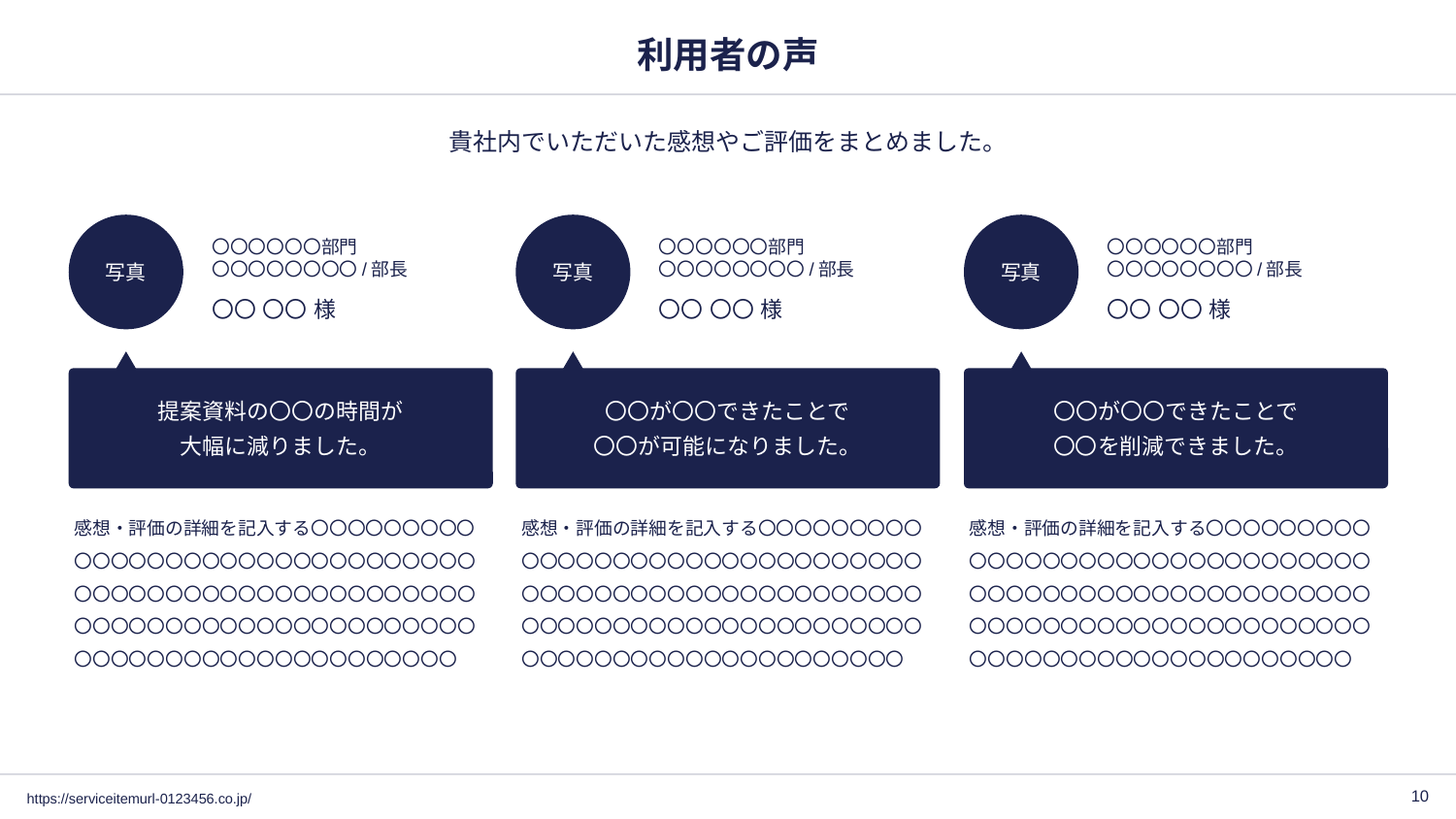

# 利用者の声
貴社内でいただいた感想やご評価をまとめました。
写真
写真
写真
〇〇〇〇〇〇部門
〇〇〇〇〇〇〇〇/部長
〇〇〇〇〇〇部門
〇〇〇〇〇〇〇〇/部長
〇〇〇〇〇〇部門
〇〇〇〇〇〇〇〇/部長
〇〇 〇〇 様
〇〇 〇〇 様
〇〇 〇〇 様

提案資料の〇〇の時間が
大幅に減りました。
〇〇が〇〇できたことで
〇〇が可能になりました。
〇〇が〇〇できたことで
〇〇を削減できました。
感想・評価の詳細を記入する〇〇〇〇〇〇〇〇〇〇〇〇〇〇〇〇〇〇〇〇〇〇〇〇〇〇〇〇〇〇〇〇〇〇〇〇〇〇〇〇〇〇〇〇〇〇〇〇〇〇〇〇〇〇〇〇〇〇〇〇〇〇〇〇〇〇〇〇〇〇〇〇〇〇〇〇〇〇〇〇〇〇〇〇〇〇〇〇〇〇〇〇〇〇〇〇
感想・評価の詳細を記入する〇〇〇〇〇〇〇〇〇〇〇〇〇〇〇〇〇〇〇〇〇〇〇〇〇〇〇〇〇〇〇〇〇〇〇〇〇〇〇〇〇〇〇〇〇〇〇〇〇〇〇〇〇〇〇〇〇〇〇〇〇〇〇〇〇〇〇〇〇〇〇〇〇〇〇〇〇〇〇〇〇〇〇〇〇〇〇〇〇〇〇〇〇〇〇〇
感想・評価の詳細を記入する〇〇〇〇〇〇〇〇〇〇〇〇〇〇〇〇〇〇〇〇〇〇〇〇〇〇〇〇〇〇〇〇〇〇〇〇〇〇〇〇〇〇〇〇〇〇〇〇〇〇〇〇〇〇〇〇〇〇〇〇〇〇〇〇〇〇〇〇〇〇〇〇〇〇〇〇〇〇〇〇〇〇〇〇〇〇〇〇〇〇〇〇〇〇〇〇
10
https://serviceitemurl-0123456.co.jp/